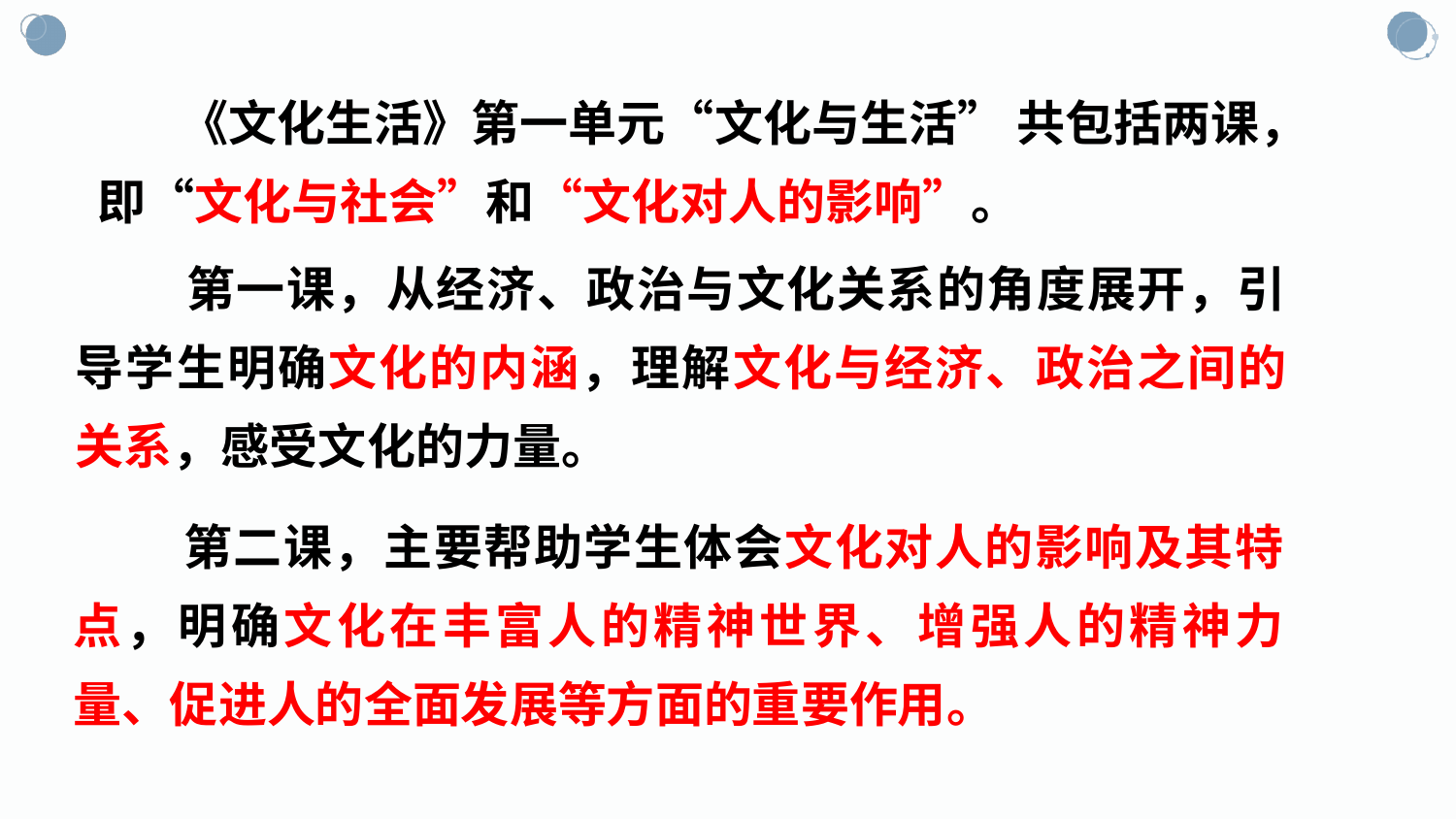

《文化生活》第一单元“文化与生活” 共包括两课，即“文化与社会”和“文化对人的影响”。
  第一课，从经济、政治与文化关系的角度展开，引导学生明确文化的内涵，理解文化与经济、政治之间的关系，感受文化的力量。
  第二课，主要帮助学生体会文化对人的影响及其特点，明确文化在丰富人的精神世界、增强人的精神力量、促进人的全面发展等方面的重要作用。